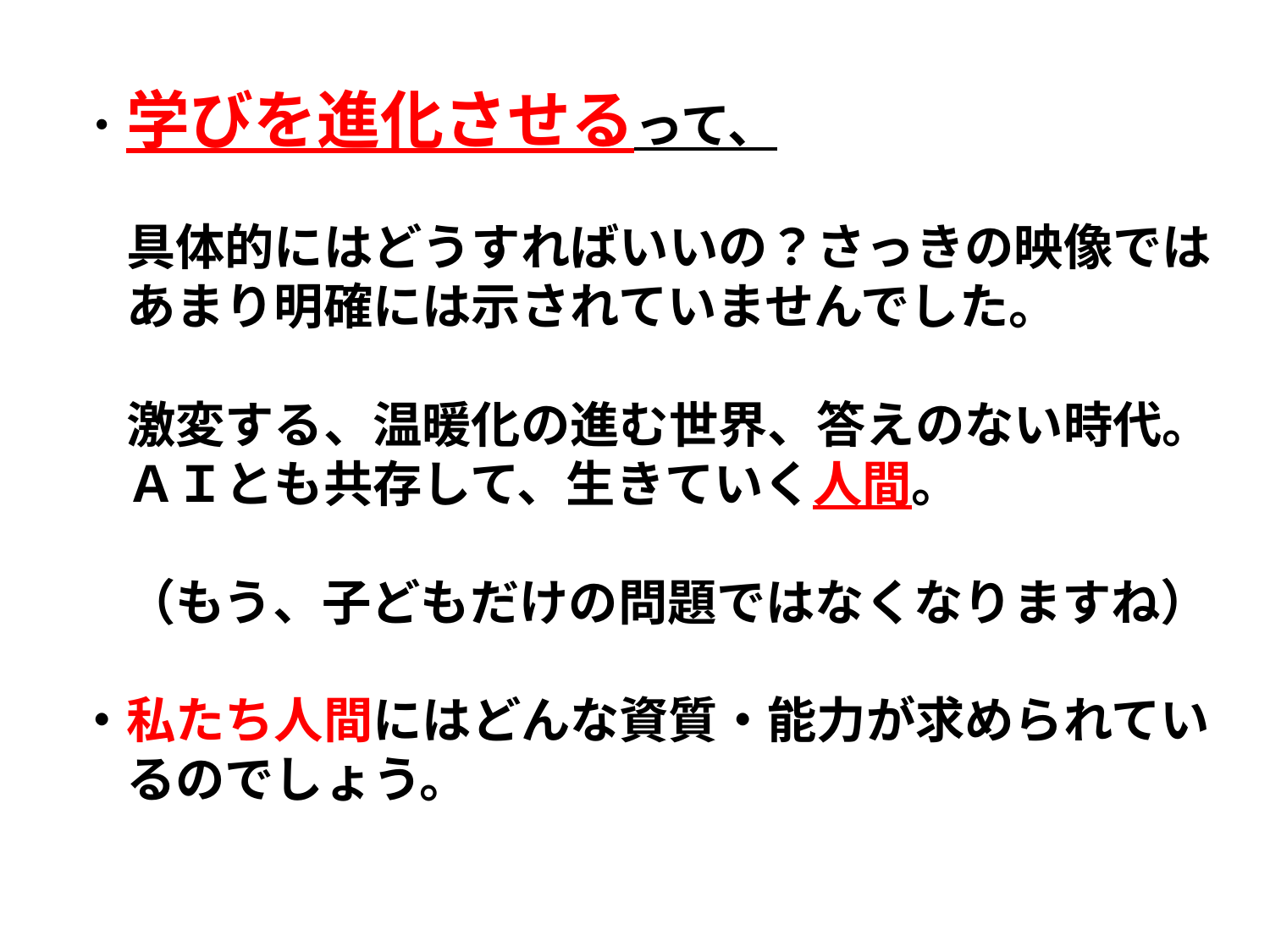

・学びを進化させるって、

　具体的にはどうすればいいの？さっきの映像では
　あまり明確には示されていませんでした。

　激変する、温暖化の進む世界、答えのない時代。
　ＡＩとも共存して、生きていく人間。

　（もう、子どもだけの問題ではなくなりますね）

・私たち人間にはどんな資質・能力が求められてい
　るのでしょう。